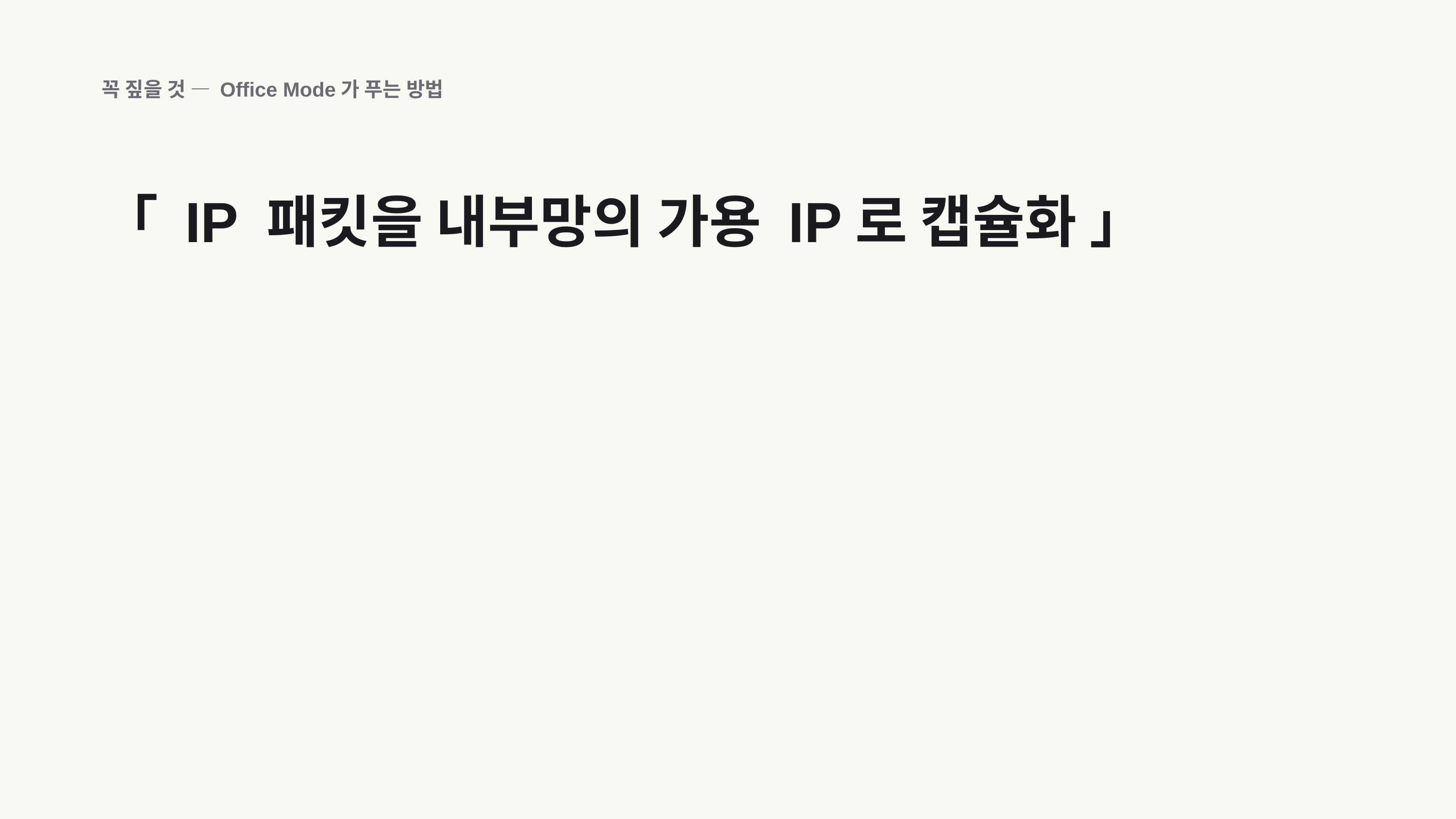

꼭 짚을 것 — Office Mode가 푸는 방법
「 IP 패킷을 내부망의 가용 IP로 캡슐화 」